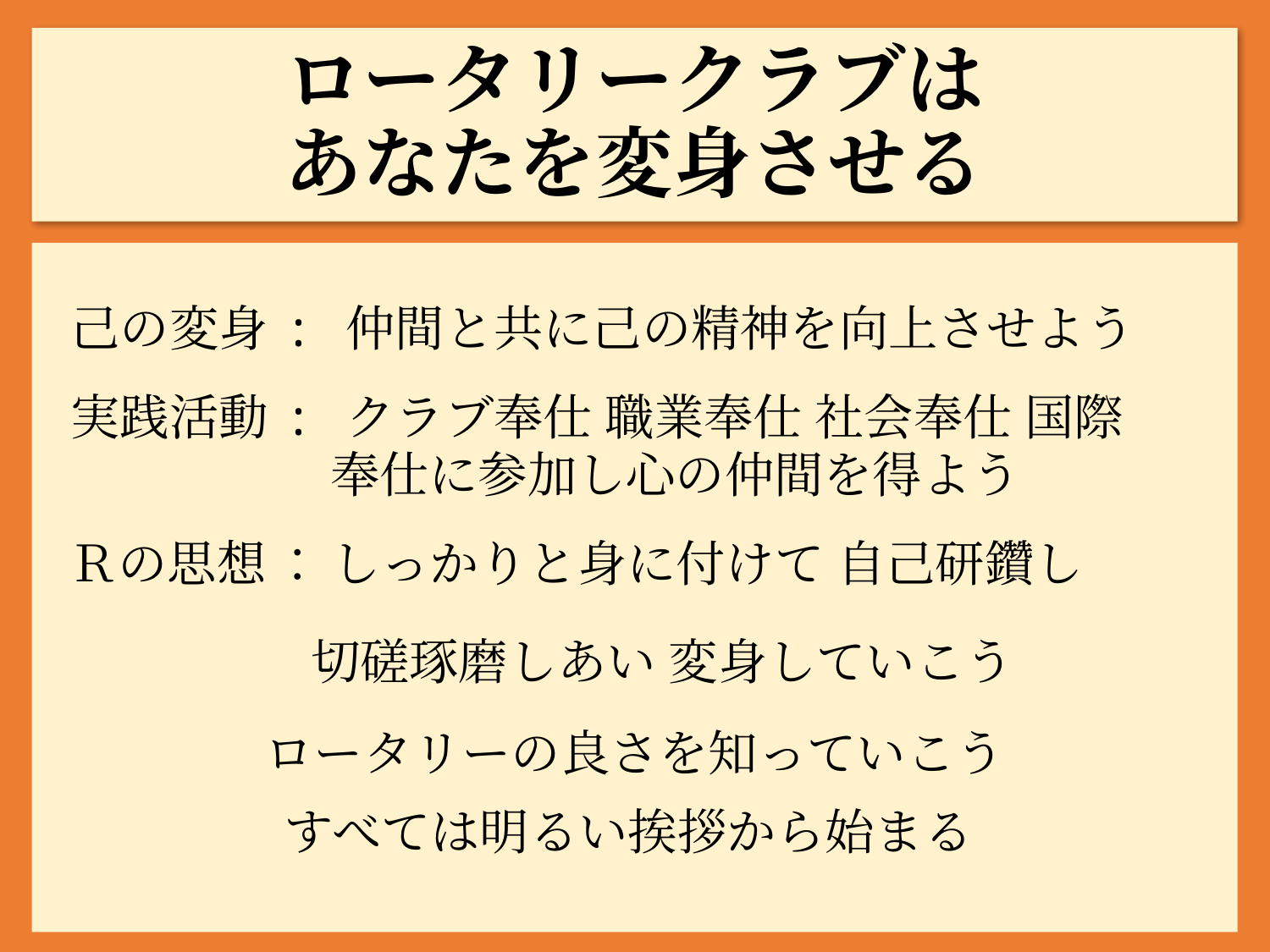

# ロータリークラブは あなたを変身させる

　　己の変身 : 仲間と共に己の精神を向上させよう

　　実践活動 : クラブ奉仕 職業奉仕 社会奉仕 国際
　　　　　 　　　　奉仕に参加し心の仲間を得よう

　　Ｒの思想 ： しっかりと身に付けて 自己研鑽し
　　　　　 　   切磋琢磨しあい 変身していこう

ロータリーの良さを知っていこう

すべては明るい挨拶から始まる